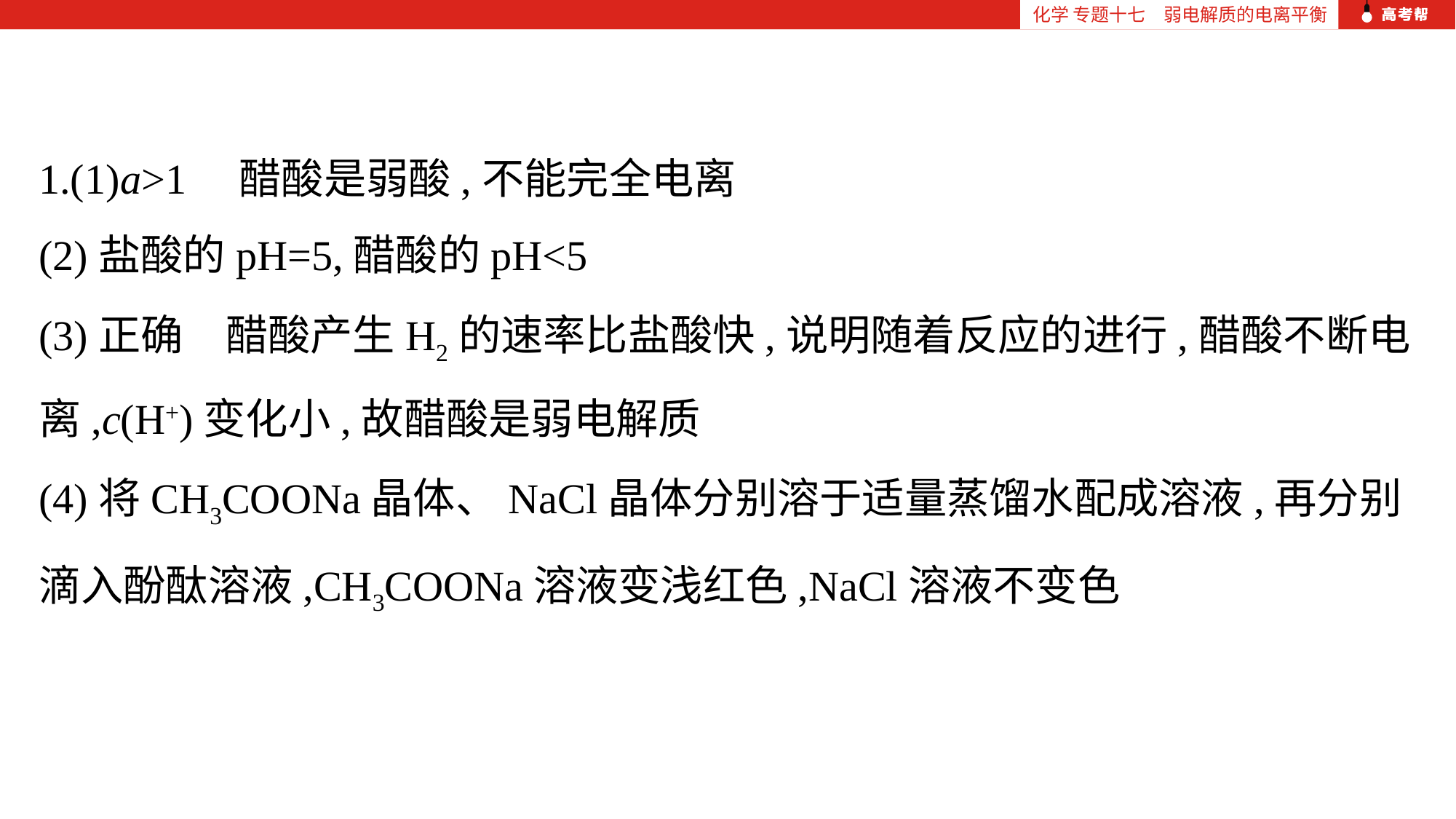

化学 专题十七　弱电解质的电离平衡

1.(1)a>1　醋酸是弱酸,不能完全电离
(2)盐酸的pH=5,醋酸的pH<5
(3)正确　醋酸产生H2的速率比盐酸快,说明随着反应的进行,醋酸不断电离,c(H+)变化小,故醋酸是弱电解质
(4)将CH3COONa晶体、NaCl晶体分别溶于适量蒸馏水配成溶液,再分别滴入酚酞溶液,CH3COONa溶液变浅红色,NaCl溶液不变色